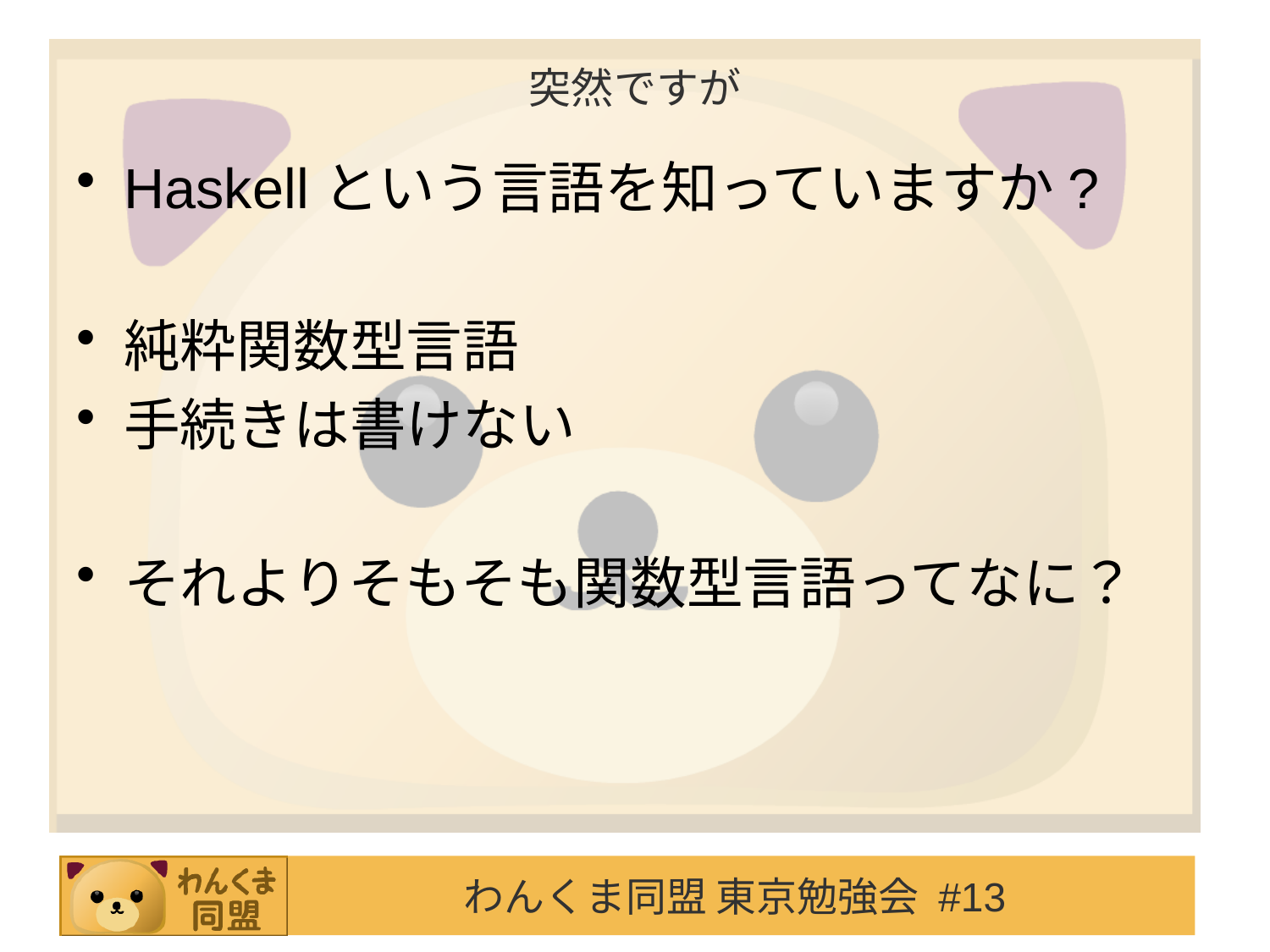

# 突然ですが
Haskellという言語を知っていますか?

純粋関数型言語
手続きは書けない

それよりそもそも関数型言語ってなに？